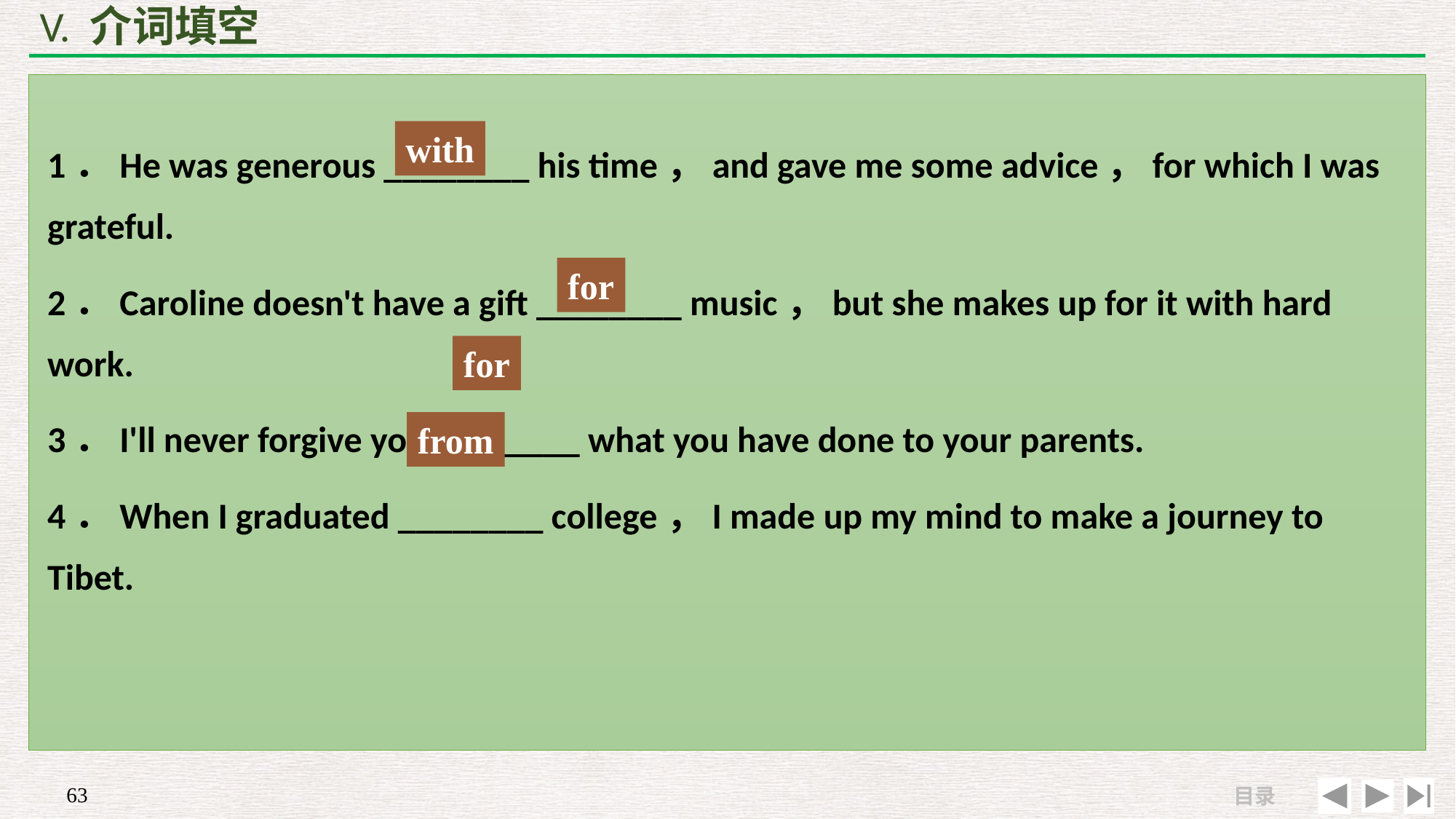

# V. 介词填空

1．He was generous ________ his time，and gave me some advice，for which I was grateful.
2．Caroline doesn't have a gift ________ music，but she makes up for it with hard work.
3．I'll never forgive you ________ what you have done to your parents.
4．When I graduated ________ college，I made up my mind to make a journey to Tibet.
with
for
for
from